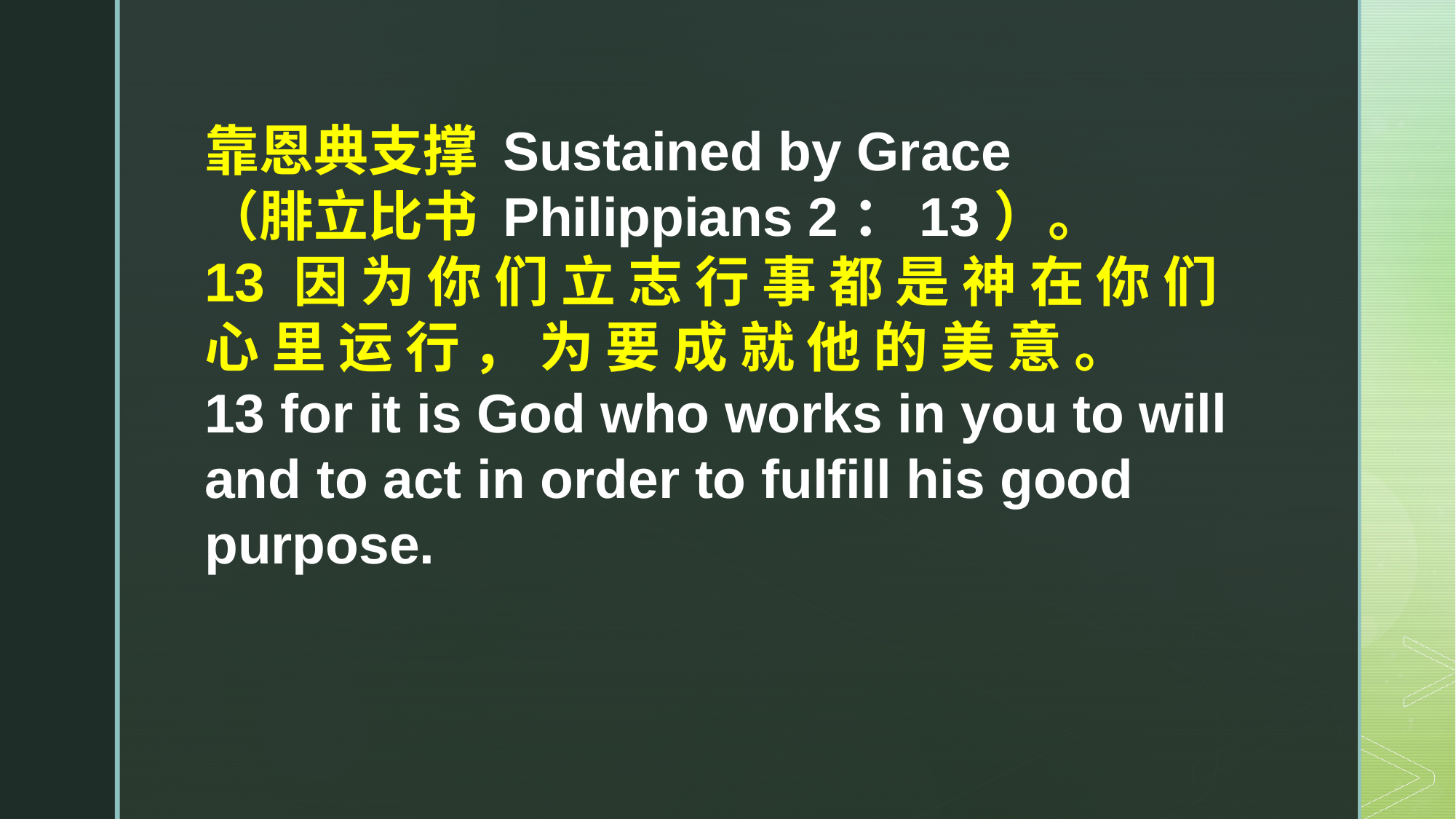

靠恩典支撑 Sustained by Grace
（腓立比书 Philippians 2：13）。
13 因 为 你 们 立 志 行 事 都 是 神 在 你 们 心 里 运 行 ， 为 要 成 就 他 的 美 意 。
13 for it is God who works in you to will and to act in order to fulfill his good purpose.